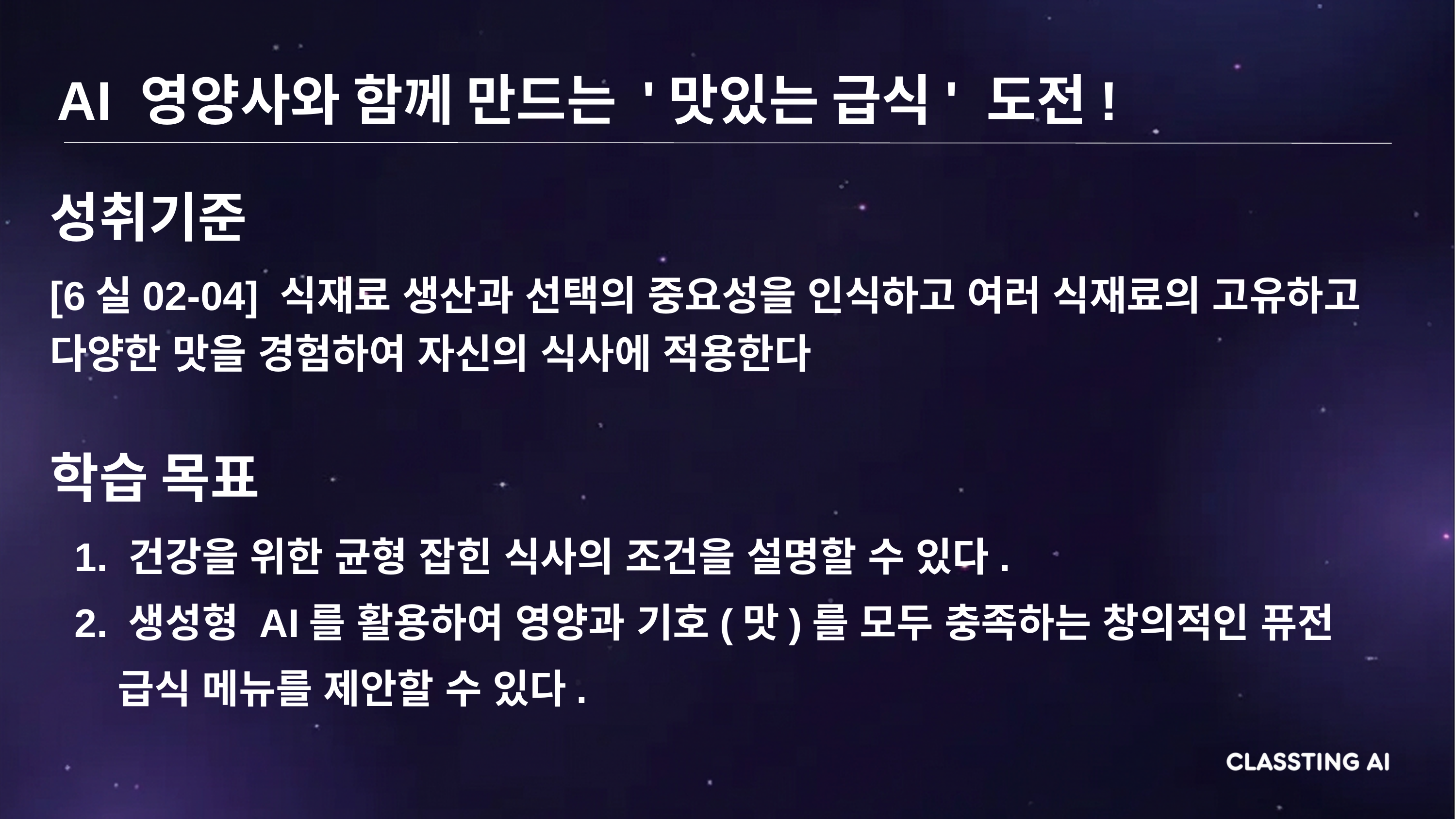

AI 영양사와 함께 만드는 '맛있는 급식' 도전!

성취기준
[6실02-04] 식재료 생산과 선택의 중요성을 인식하고 여러 식재료의 고유하고 다양한 맛을 경험하여 자신의 식사에 적용한다
학습 목표
1. 건강을 위한 균형 잡힌 식사의 조건을 설명할 수 있다.
2. 생성형 AI를 활용하여 영양과 기호(맛)를 모두 충족하는 창의적인 퓨전
   급식 메뉴를 제안할 수 있다.